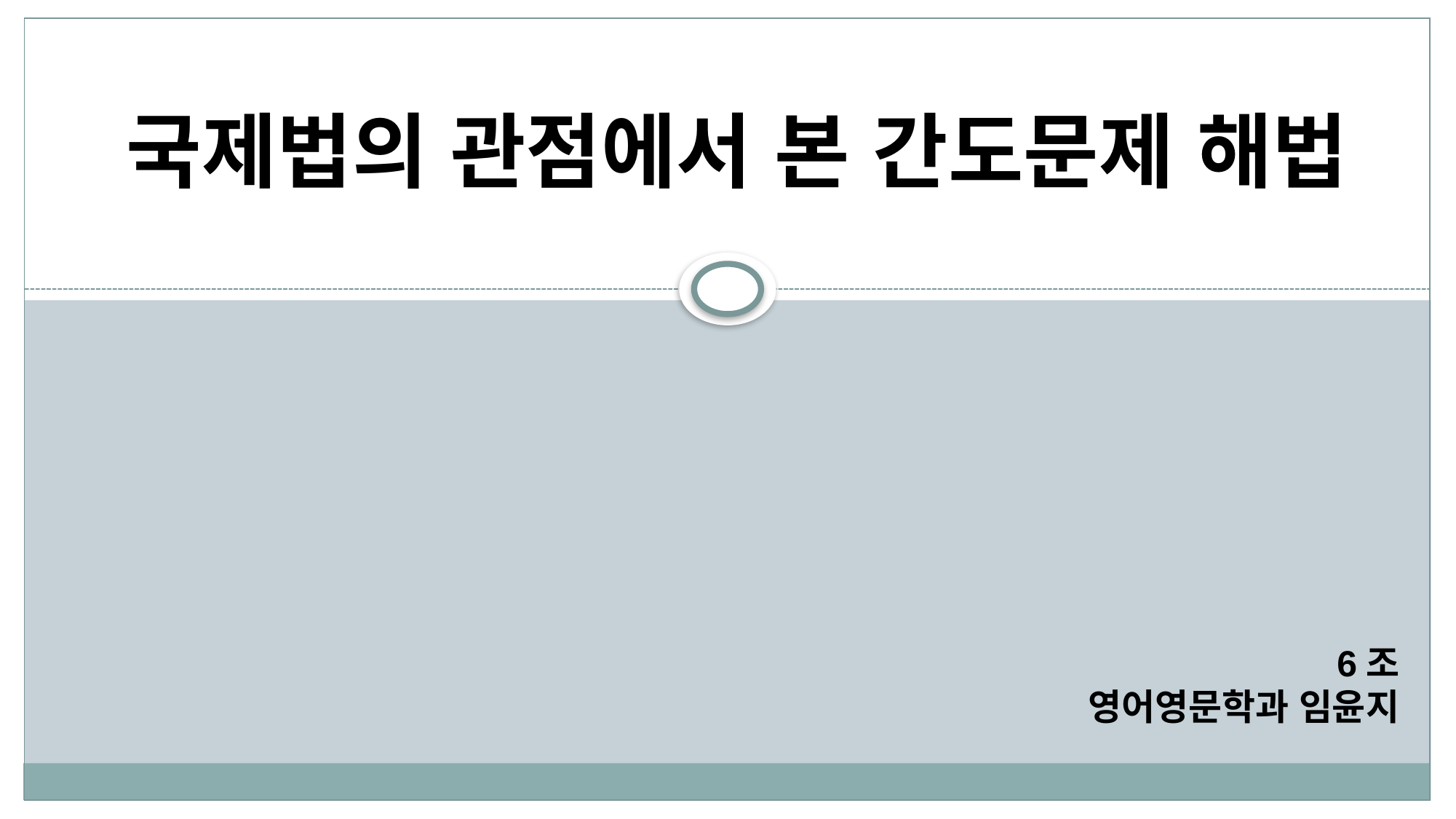

국제법의 관점에서 본 간도문제 해법
6조
영어영문학과 임윤지